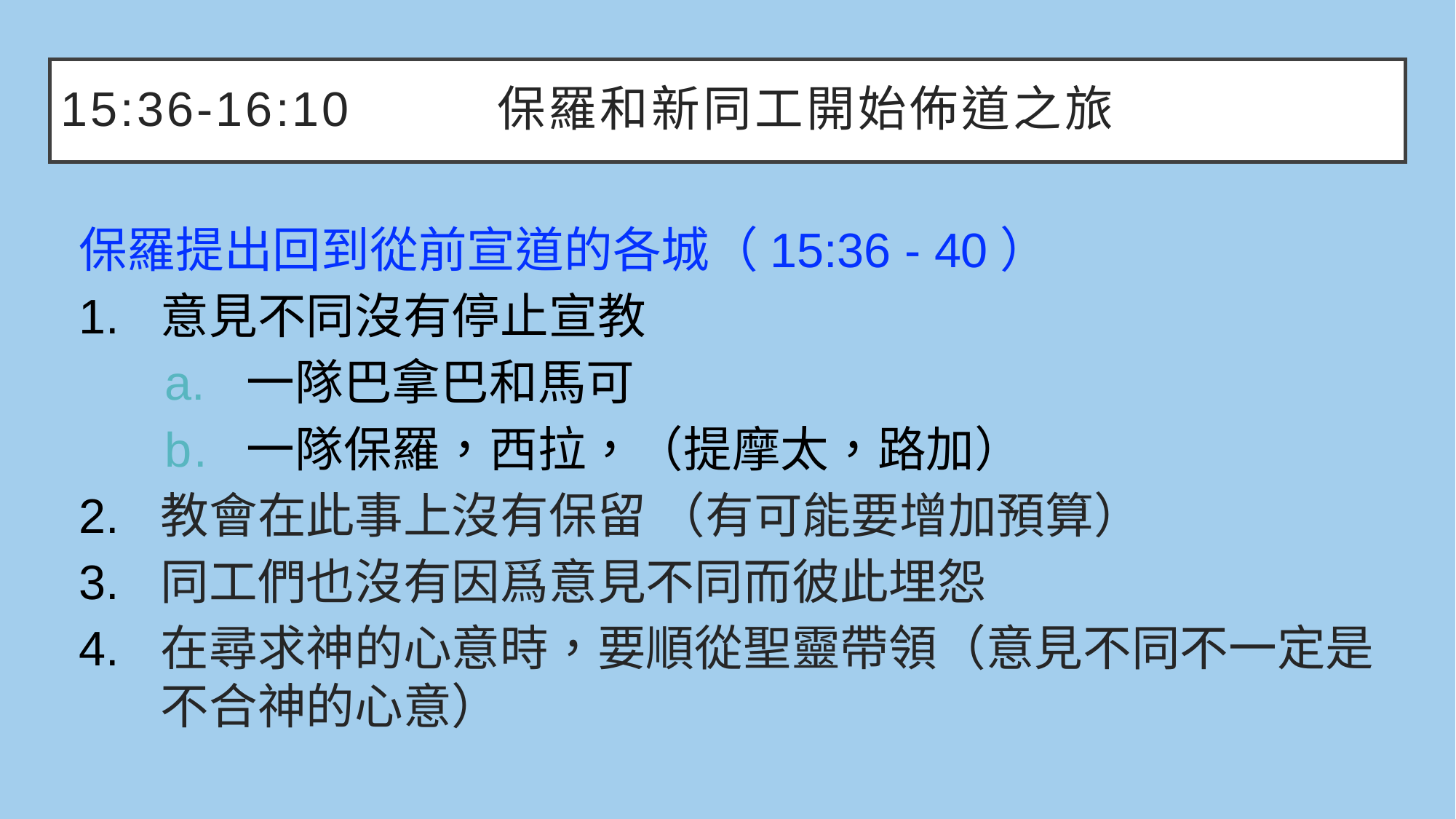

# 15:36-16:10		保羅和新同工開始佈道之旅
保羅提出回到從前宣道的各城（15:36 - 40）
意見不同沒有停止宣教
一隊巴拿巴和馬可
一隊保羅，西拉，（提摩太，路加）
教會在此事上沒有保留 （有可能要增加預算）
同工們也沒有因爲意見不同而彼此埋怨
在尋求神的心意時，要順從聖靈帶領（意見不同不一定是不合神的心意）